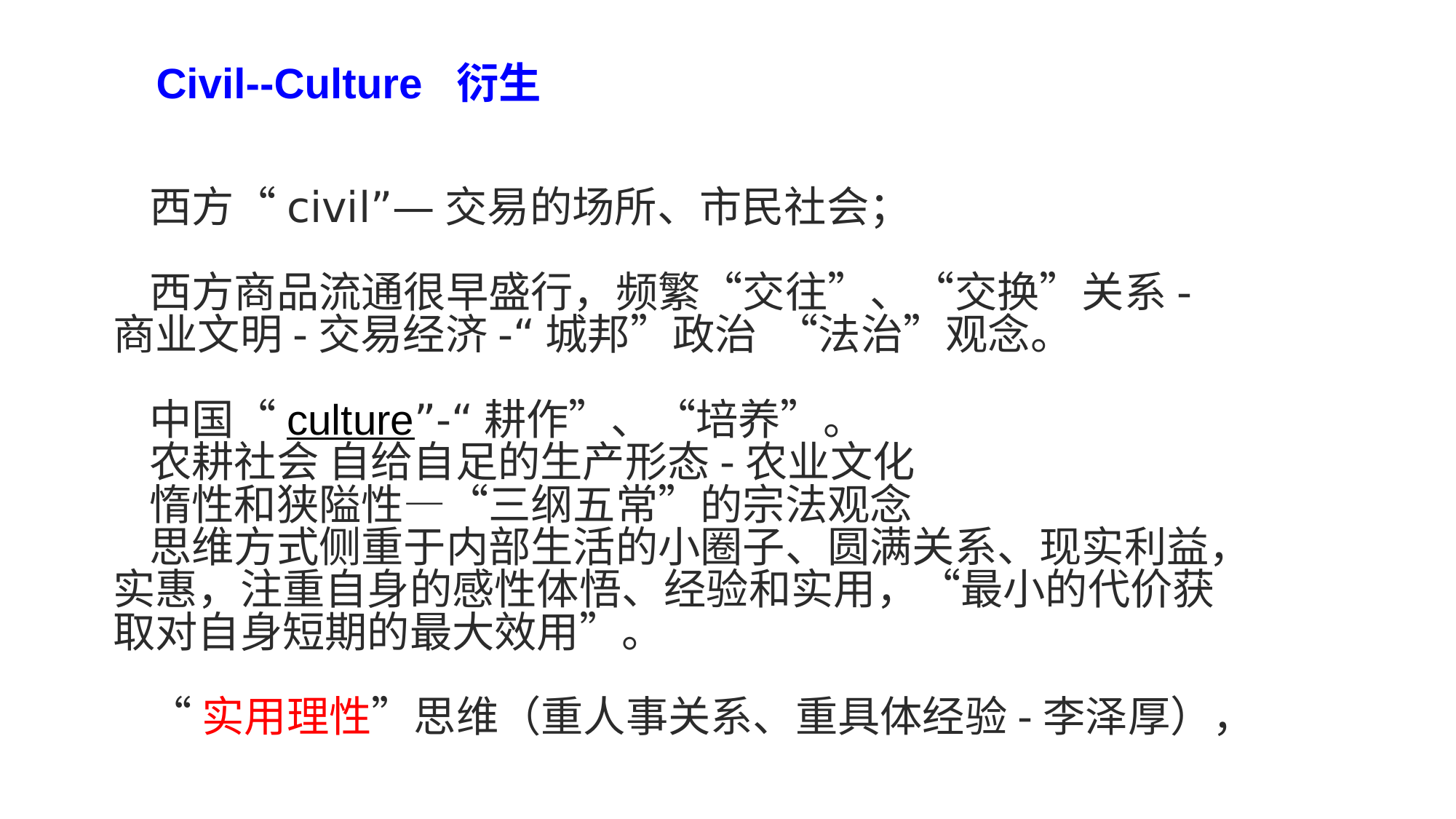

Civil--Culture  衍生

西方“civil”—交易的场所、市民社会；

西方商品流通很早盛行，频繁“交往”、“交换”关系-商业文明-交易经济-“城邦”政治  “法治”观念。

中国“culture”-“耕作”、“培养”。
农耕社会 自给自足的生产形态-农业文化
惰性和狭隘性—“三纲五常”的宗法观念
思维方式侧重于内部生活的小圈子、圆满关系、现实利益，实惠，注重自身的感性体悟、经验和实用，“最小的代价获取对自身短期的最大效用”。

“实用理性”思维（重人事关系、重具体经验-李泽厚），